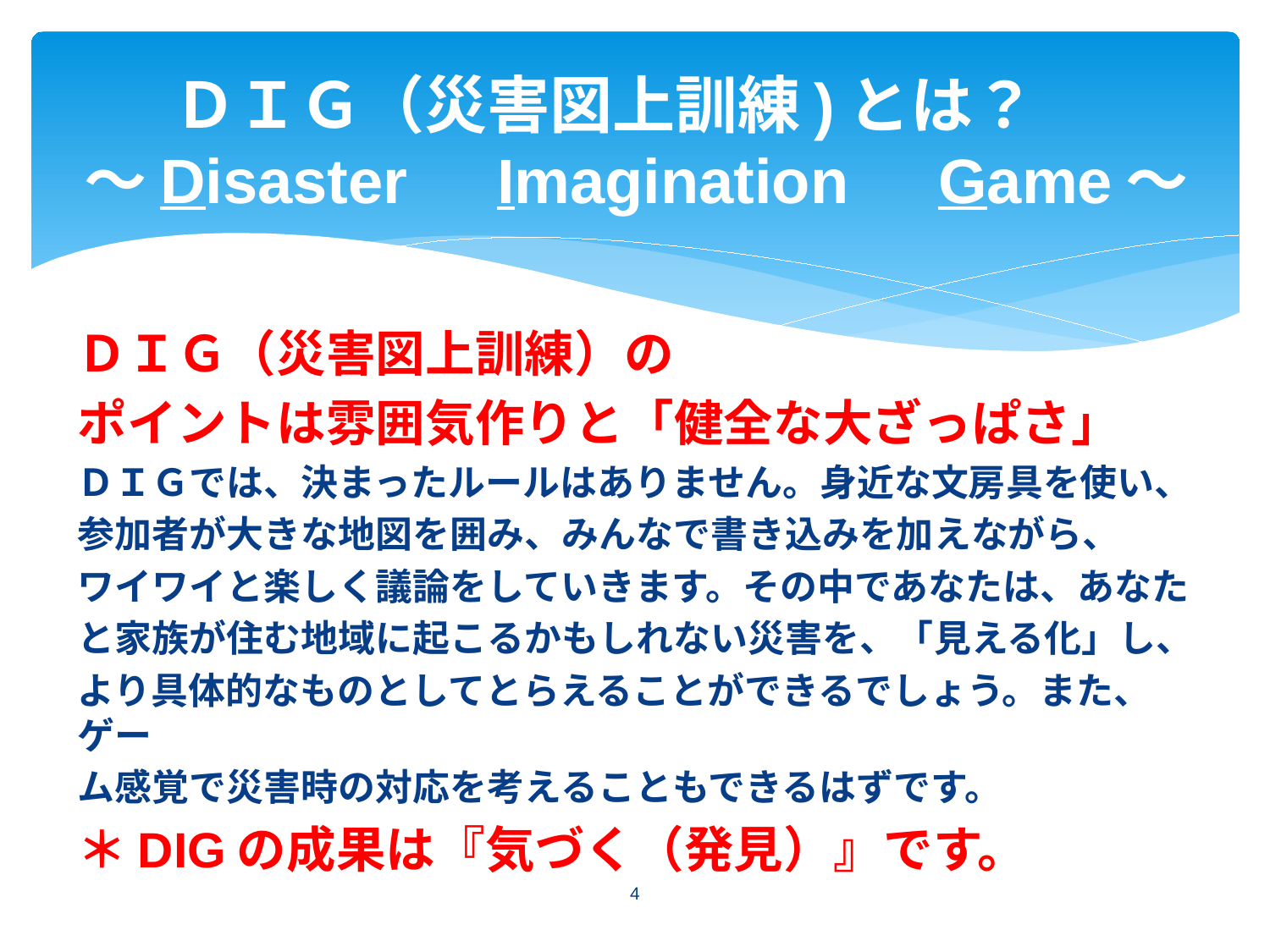

# ＤＩＧ（災害図上訓練)とは？　 ～Disaster　Imagination　Game～
ＤＩＧ（災害図上訓練）の
ポイントは雰囲気作りと「健全な大ざっぱさ」
ＤＩＧでは、決まったルールはありません。身近な文房具を使い、
参加者が大きな地図を囲み、みんなで書き込みを加えながら、
ワイワイと楽しく議論をしていきます。その中であなたは、あなた
と家族が住む地域に起こるかもしれない災害を、「見える化」し、
より具体的なものとしてとらえることができるでしょう。また、ゲー
ム感覚で災害時の対応を考えることもできるはずです。
＊DIGの成果は『気づく（発見）』です。

4